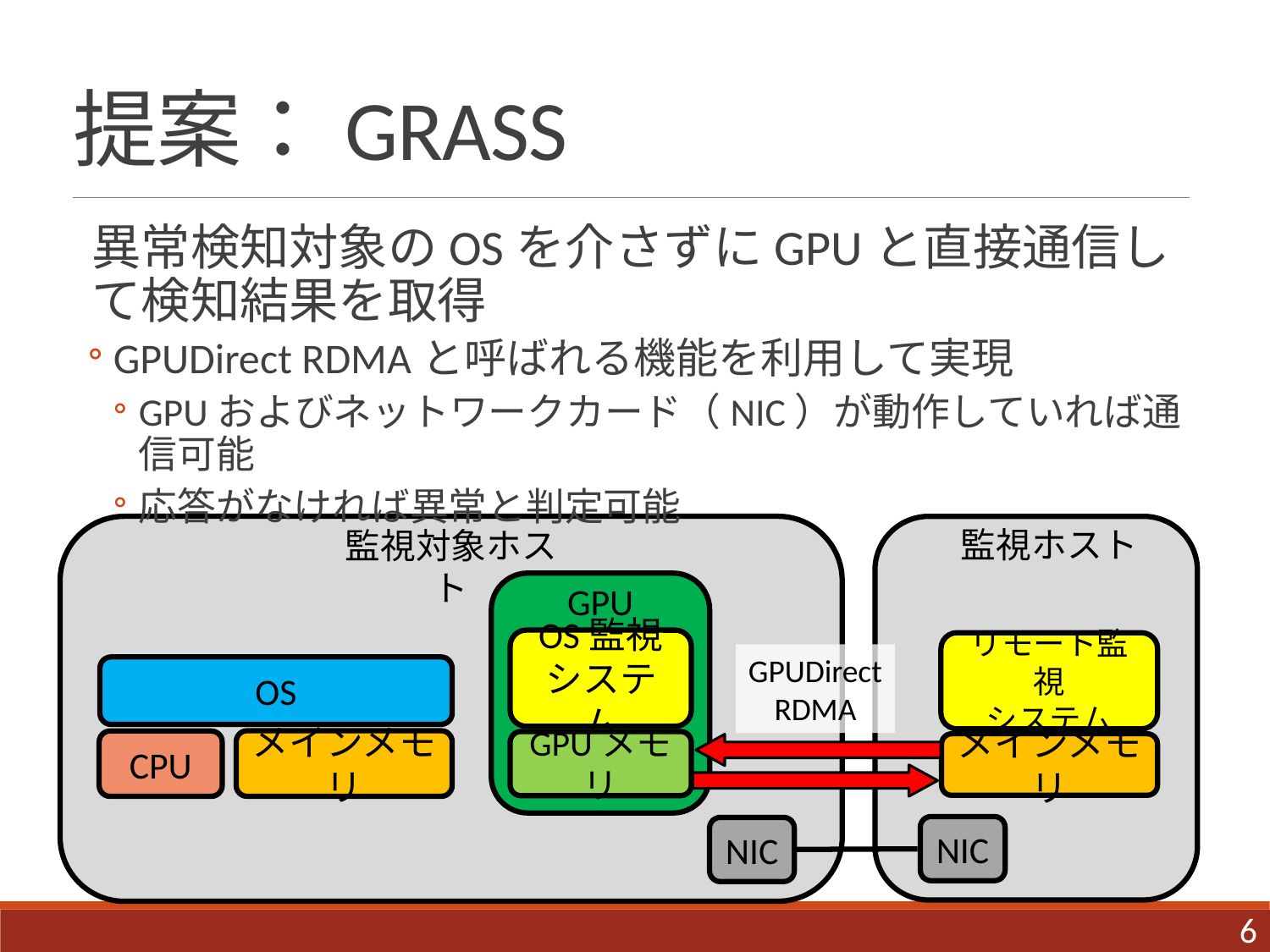

# 提案：GRASS
異常検知対象のOSを介さずにGPUと直接通信して検知結果を取得
GPUDirect RDMAと呼ばれる機能を利用して実現
GPUおよびネットワークカード（NIC）が動作していれば通信可能
応答がなければ異常と判定可能

監視ホスト
監視対象ホスト
GPU

OS監視
システム
リモート監視
システム
GPUDirect
RDMA
OS
メインメモリ
CPU
GPUメモリ
メインメモリ

NIC
NIC
6